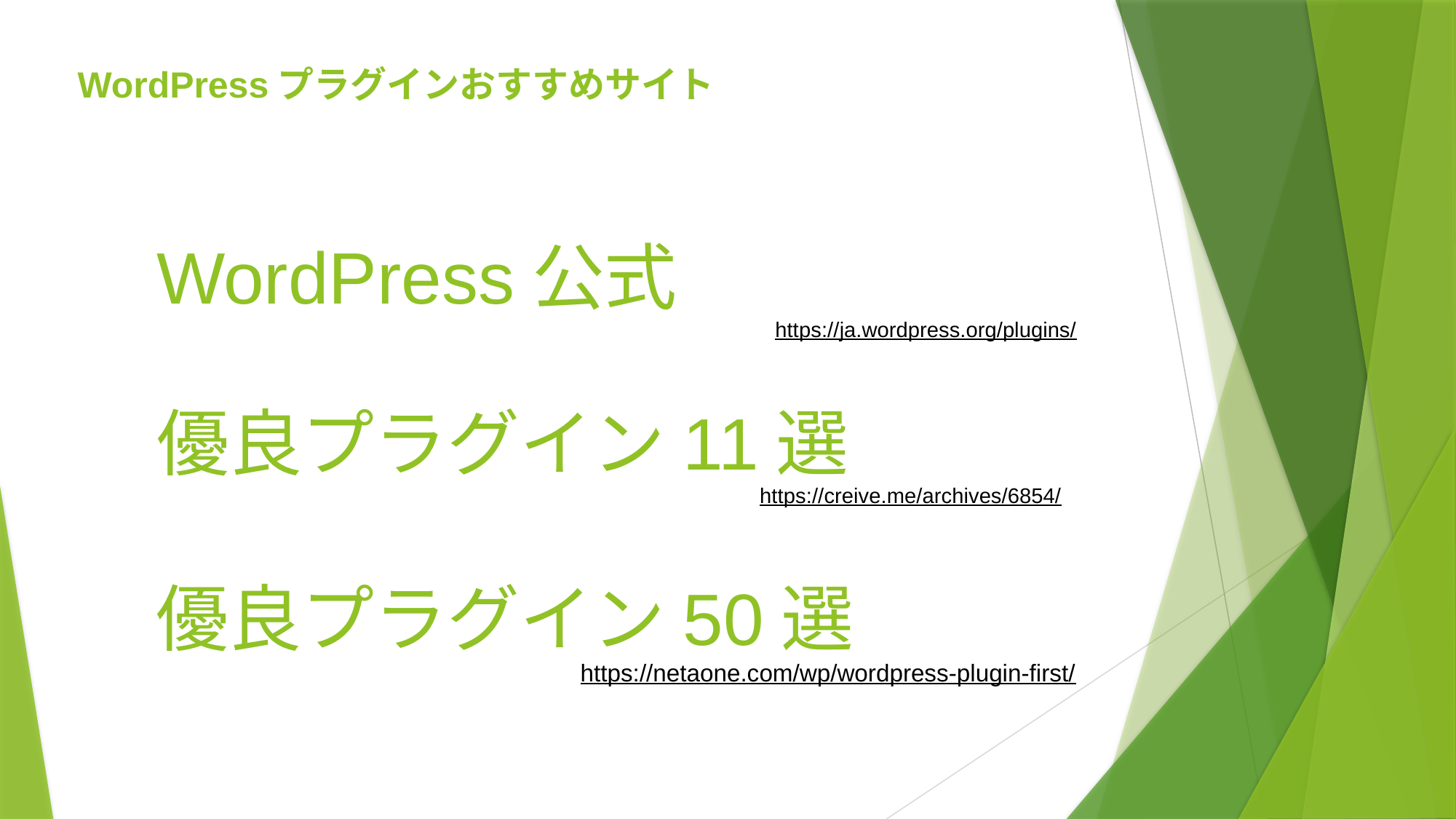

WordPressプラグインおすすめサイト
WordPress公式
https://ja.wordpress.org/plugins/
優良プラグイン11選
https://creive.me/archives/6854/
優良プラグイン50選
https://netaone.com/wp/wordpress-plugin-first/